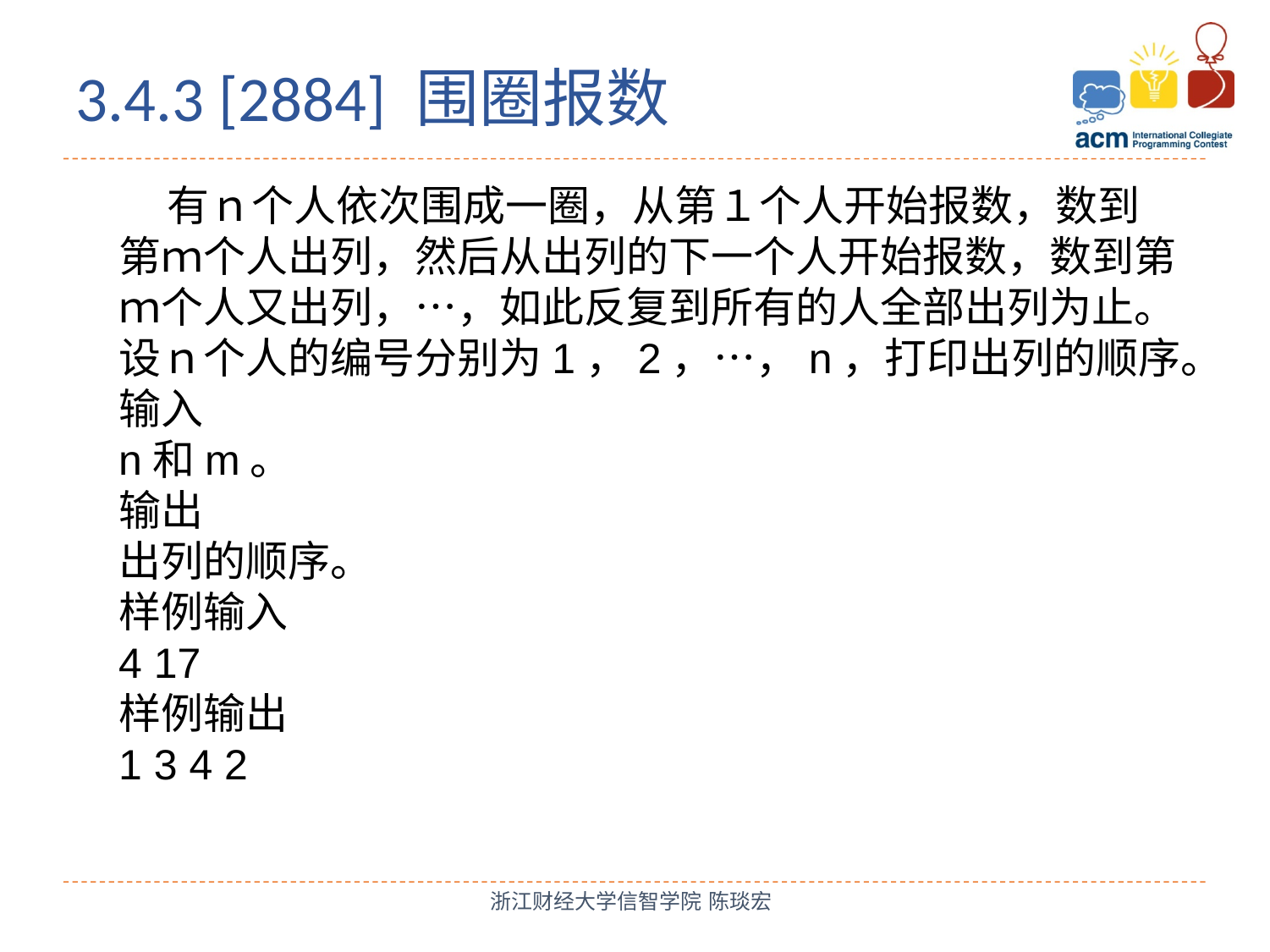

3.4.3 [2884] 围圈报数

    有ｎ个人依次围成一圈，从第１个人开始报数，数到第ｍ个人出列，然后从出列的下一个人开始报数，数到第ｍ个人又出列，…，如此反复到所有的人全部出列为止。设ｎ个人的编号分别为1，2，…，n，打印出列的顺序。
输入
n和m。
输出
出列的顺序。
样例输入
4 17
样例输出
1 3 4 2
浙江财经大学信智学院 陈琰宏
27